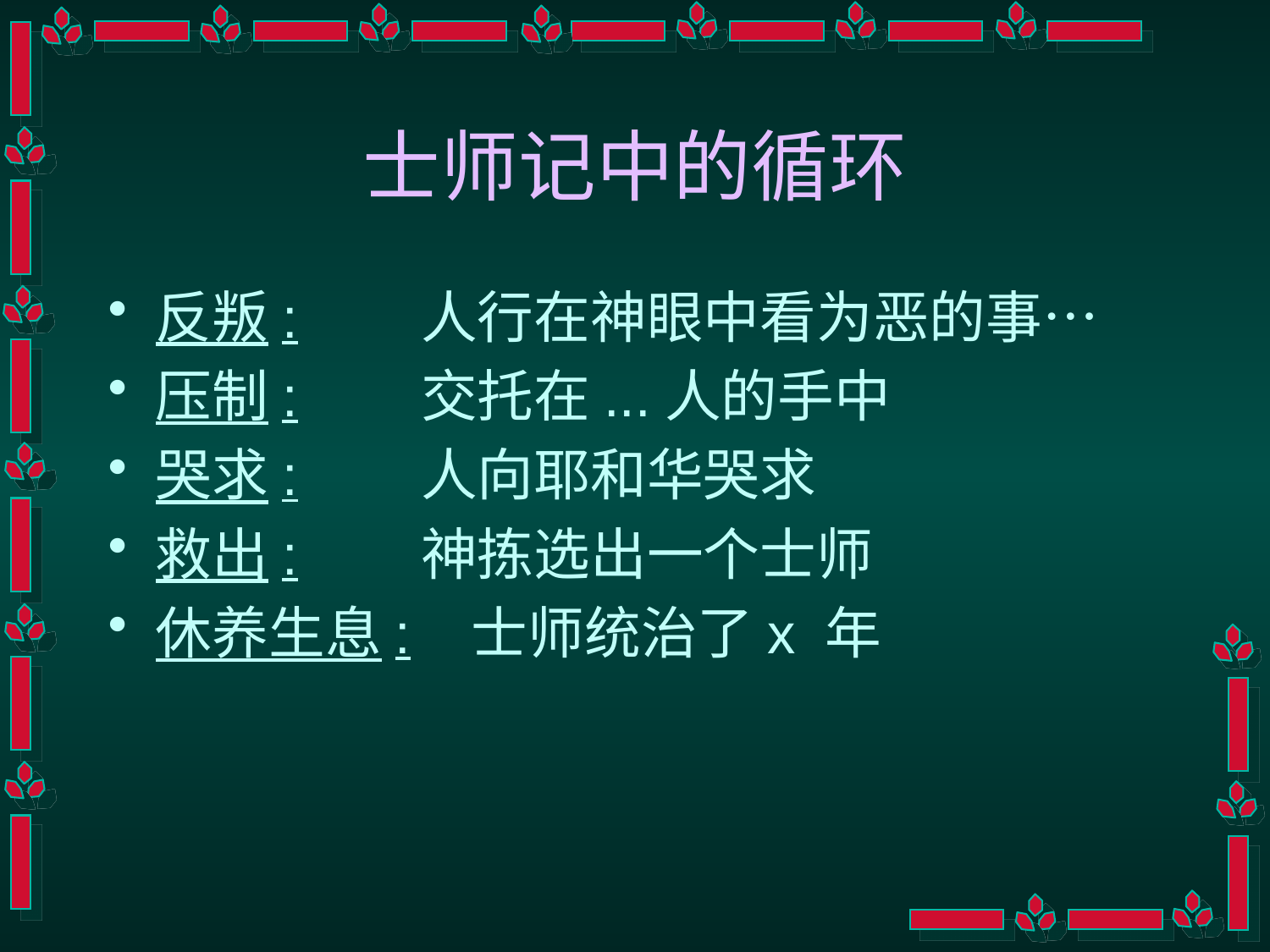

# 士师记中的循环
反叛:       人行在神眼中看为恶的事…
压制:       交托在...人的手中
哭求:       人向耶和华哭求
救出:       神拣选出一个士师
休养生息:   士师统治了x 年